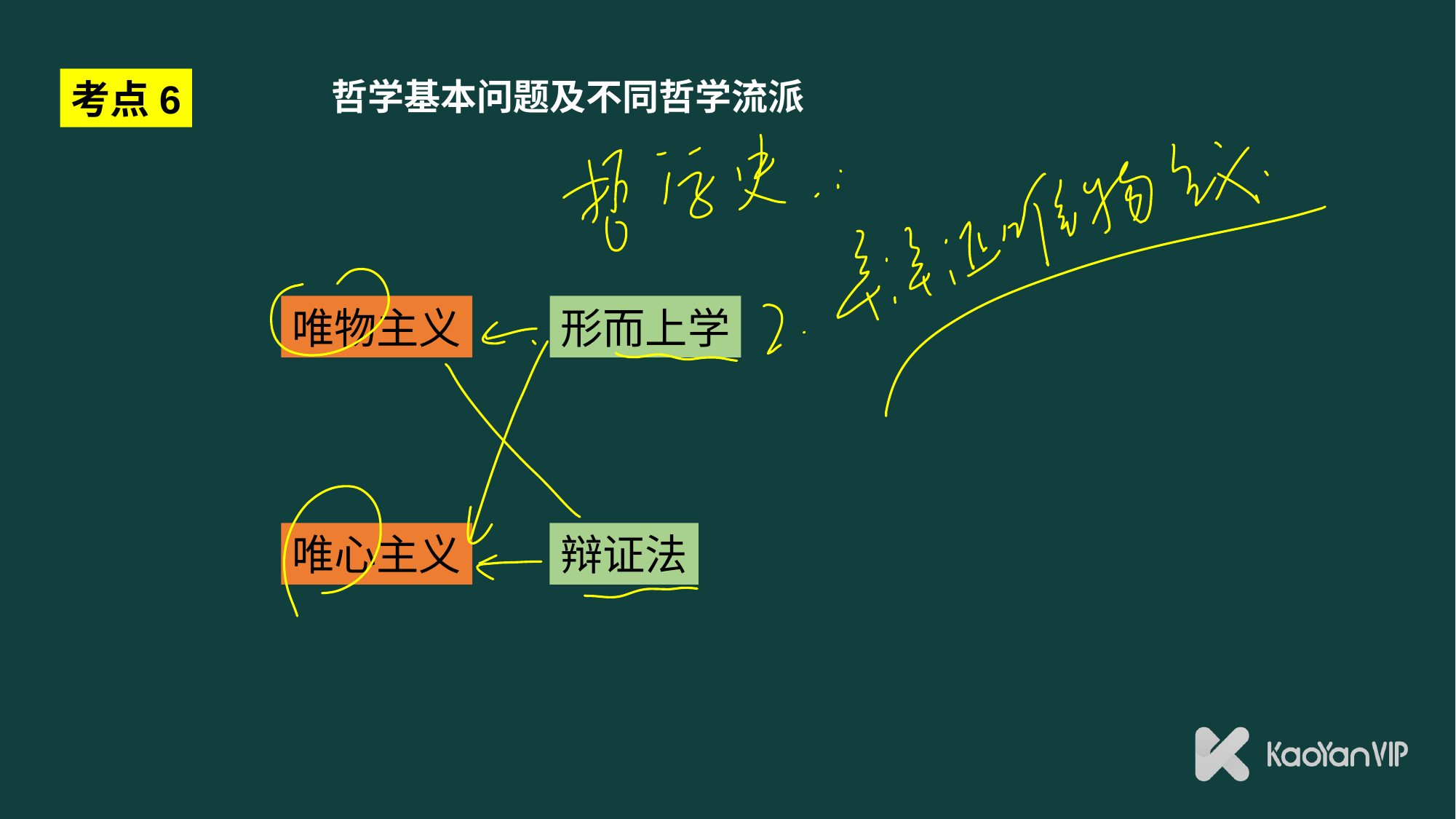

# 哲学基本问题及不同哲学流派
考点6
唯物主义
形而上学
唯心主义
辩证法